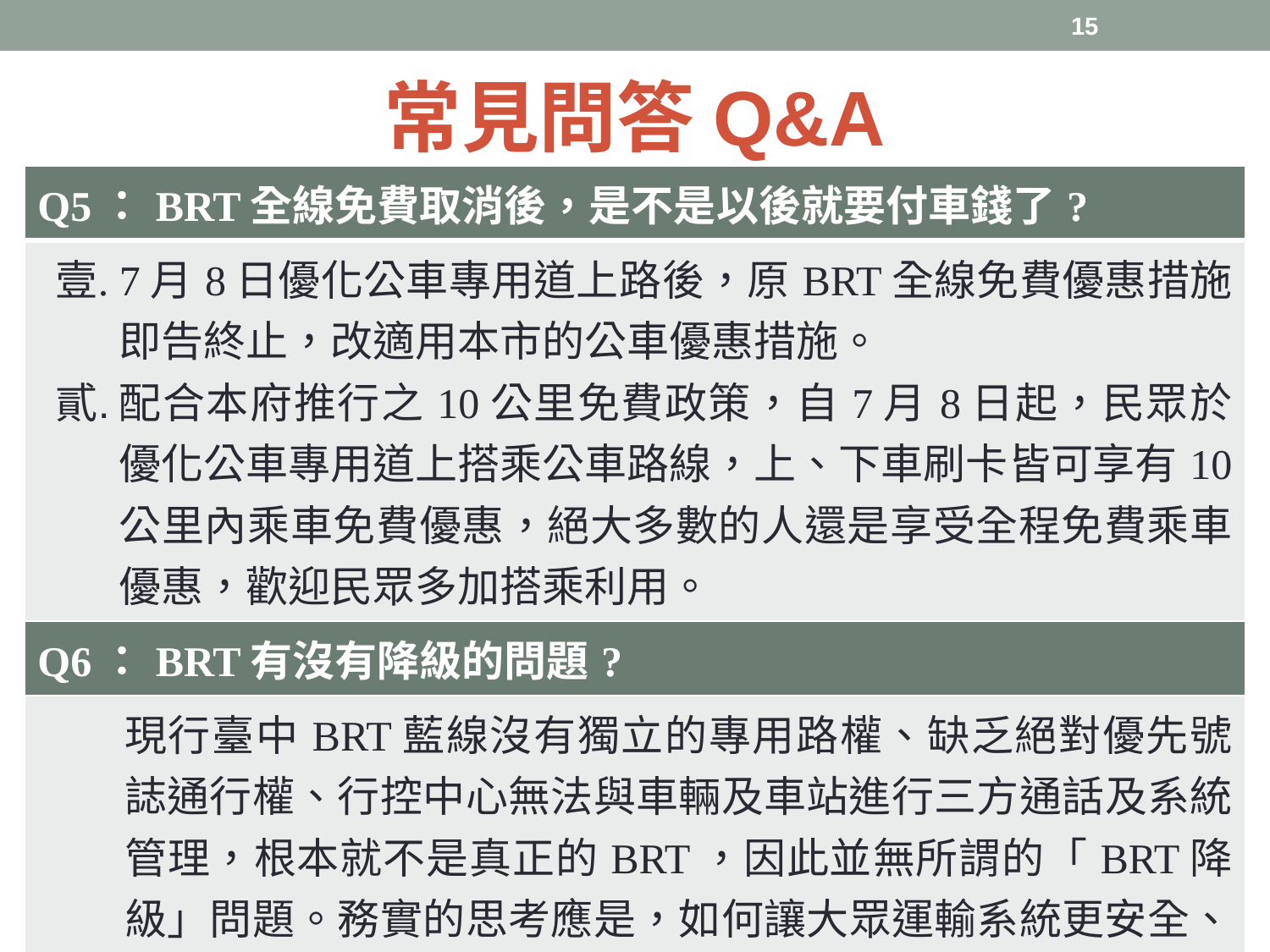

15
# 常見問答Q&A
| Q5：BRT全線免費取消後，是不是以後就要付車錢了? |
| --- |
| 7月8日優化公車專用道上路後，原BRT全線免費優惠措施即告終止，改適用本市的公車優惠措施。 配合本府推行之10公里免費政策，自7月8日起，民眾於優化公車專用道上搭乘公車路線，上、下車刷卡皆可享有10公里內乘車免費優惠，絕大多數的人還是享受全程免費乘車優惠，歡迎民眾多加搭乘利用。 |
| Q6：BRT有沒有降級的問題? |
| 現行臺中BRT藍線沒有獨立的專用路權、缺乏絕對優先號誌通行權、行控中心無法與車輛及車站進行三方通話及系統管理，根本就不是真正的BRT，因此並無所謂的「BRT降級」問題。務實的思考應是，如何讓大眾運輸系統更安全、舒適、有效率，因此提出具可行性的「優化的公車專用道」方案。 |